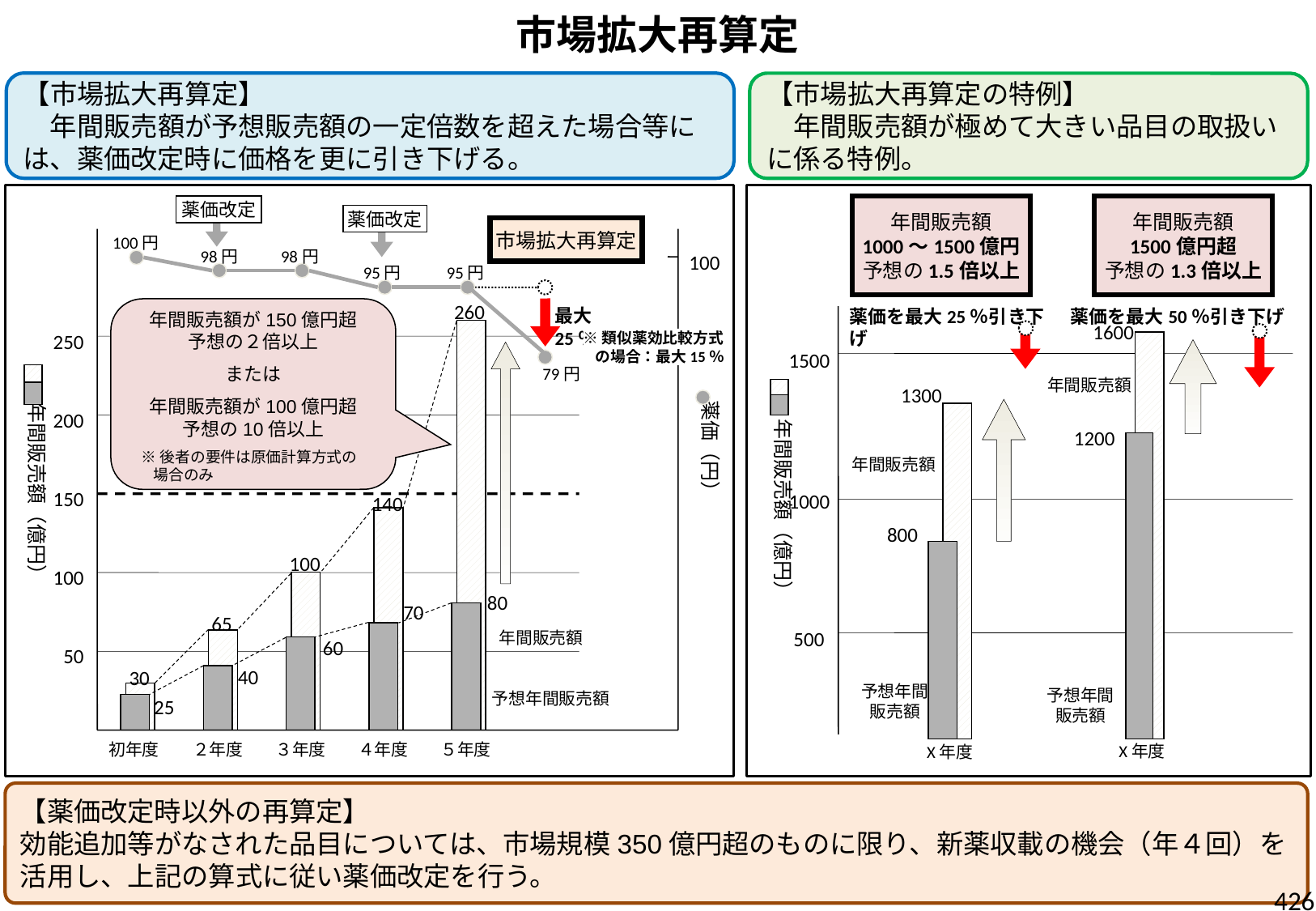

市場拡大再算定
【市場拡大再算定】
　年間販売額が予想販売額の一定倍数を超えた場合等には、薬価改定時に価格を更に引き下げる。
【市場拡大再算定の特例】
　年間販売額が極めて大きい品目の取扱いに係る特例。

年間販売額
1000～1500億円
予想の1.5倍以上
薬価改定
年間販売額
1500億円超
予想の1.3倍以上
薬価改定

市場拡大再算定
100円

98円
98円
100

95円
95円

260
最大25％

薬価を最大25％引き下げ
薬価を最大50％引き下げ
年間販売額が150億円超
予想の２倍以上
または
年間販売額が100億円超
予想の10倍以上

1600

250

※類似薬効比較方式の場合：最大15％

1500

79円

年間販売額
1300

200

薬価（円）
年間販売額（億円）
1200
年間販売額（億円）

※後者の要件は原価計算方式の場合のみ
年間販売額
150
1000
140

800

100
100

80
70

65
500
年間販売額

60

50

40
30

予想年間
販売額
予想年間
販売額
予想年間販売額

25

初年度
２年度
３年度
４年度
５年度
X年度
X年度
【薬価改定時以外の再算定】
効能追加等がなされた品目については、市場規模350億円超のものに限り、新薬収載の機会（年４回）を活用し、上記の算式に従い薬価改定を行う。
426